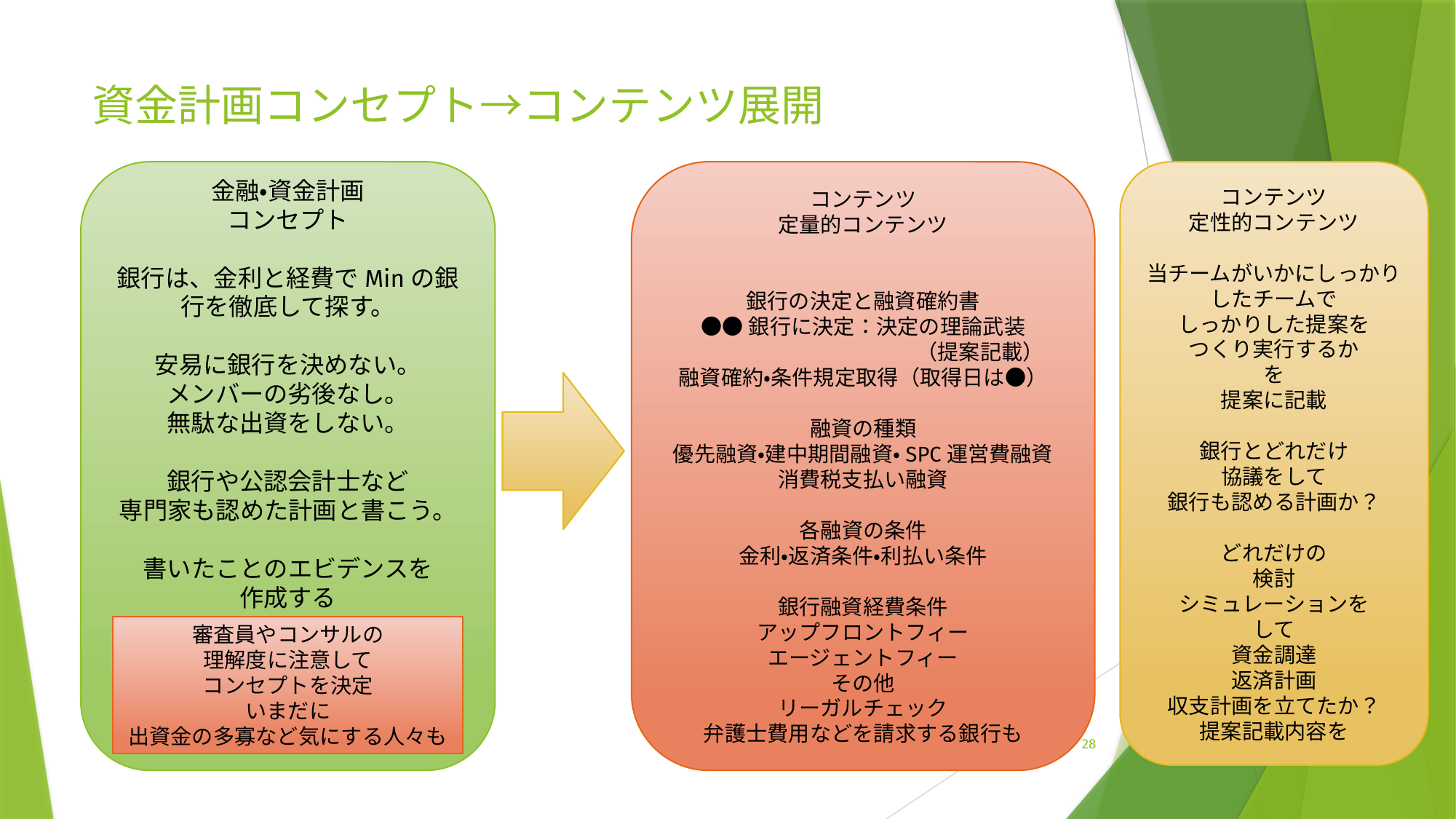

# 資金計画コンセプト→コンテンツ展開
金融・資金計画
コンセプト

銀行は、金利と経費でMinの銀行を徹底して探す。

安易に銀行を決めない。
メンバーの劣後なし。
無駄な出資をしない。

銀行や公認会計士など
専門家も認めた計画と書こう。

書いたことのエビデンスを
作成する

コンテンツ
定量的コンテンツ

銀行の決定と融資確約書
●●銀行に決定：決定の理論武装
　　　　　　　　　　　（提案記載）
融資確約・条件規定取得（取得日は●）

融資の種類
優先融資・建中期間融資・SPC運営費融資
消費税支払い融資

各融資の条件
金利・返済条件・利払い条件

銀行融資経費条件
アップフロントフィー
エージェントフィー
その他
リーガルチェック
弁護士費用などを請求する銀行も
コンテンツ
定性的コンテンツ

当チームがいかにしっかりしたチームで
しっかりした提案を
つくり実行するか
を
提案に記載

銀行とどれだけ
協議をして
銀行も認める計画か？

どれだけの
検討
シミュレーションを
して
資金調達
返済計画
収支計画を立てたか？
提案記載内容を

審査員やコンサルの
理解度に注意して
コンセプトを決定
いまだに
出資金の多寡など気にする人々も
28